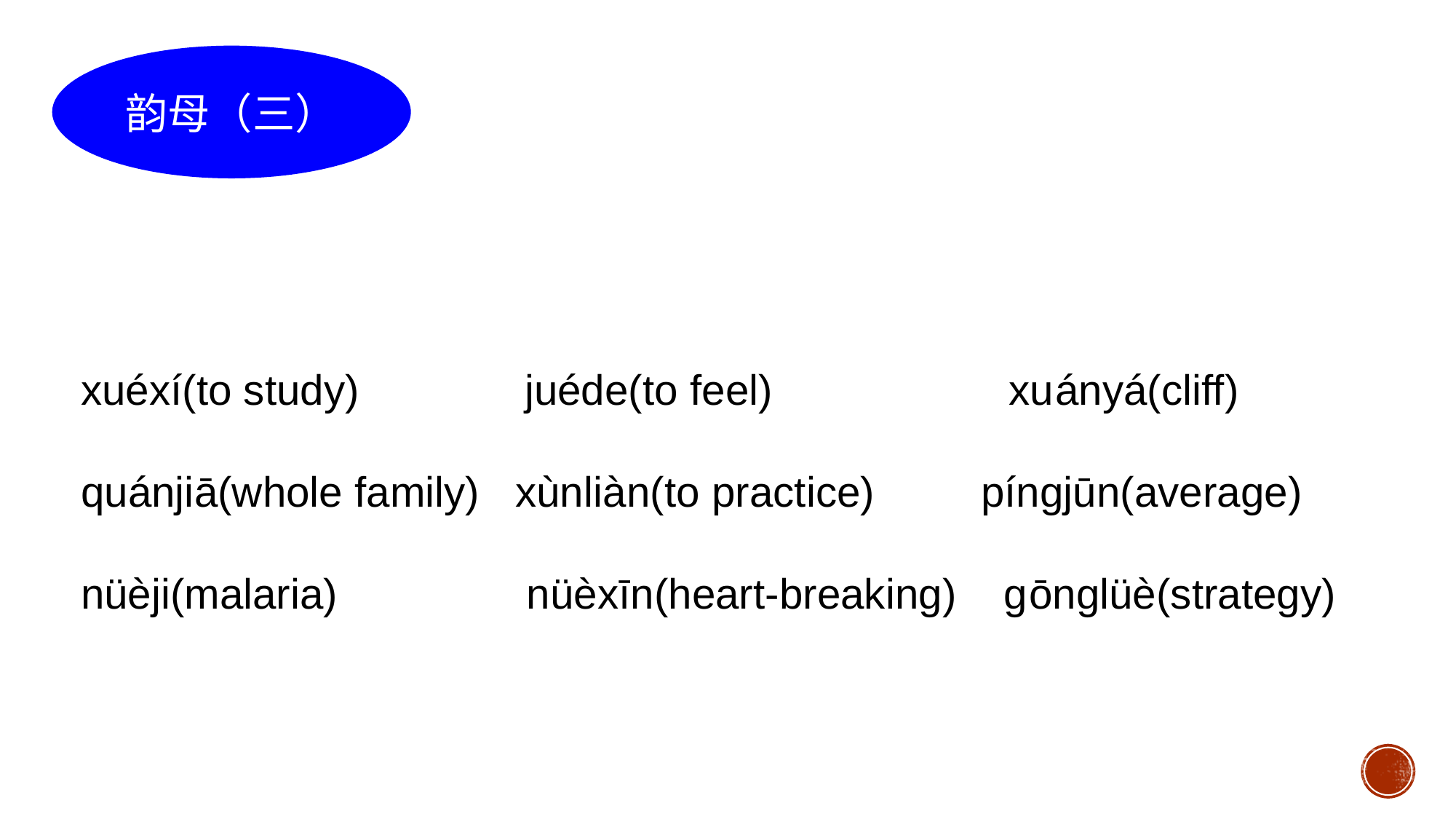

韵母（三）
xuéxí(to study)              juéde(to feel)                    xuányá(cliff)
quánjiā(whole family)   xùnliàn(to practice)         píngjūn(average)
nüèji(malaria)                nüèxīn(heart-breaking)    gōnglüè(strategy)